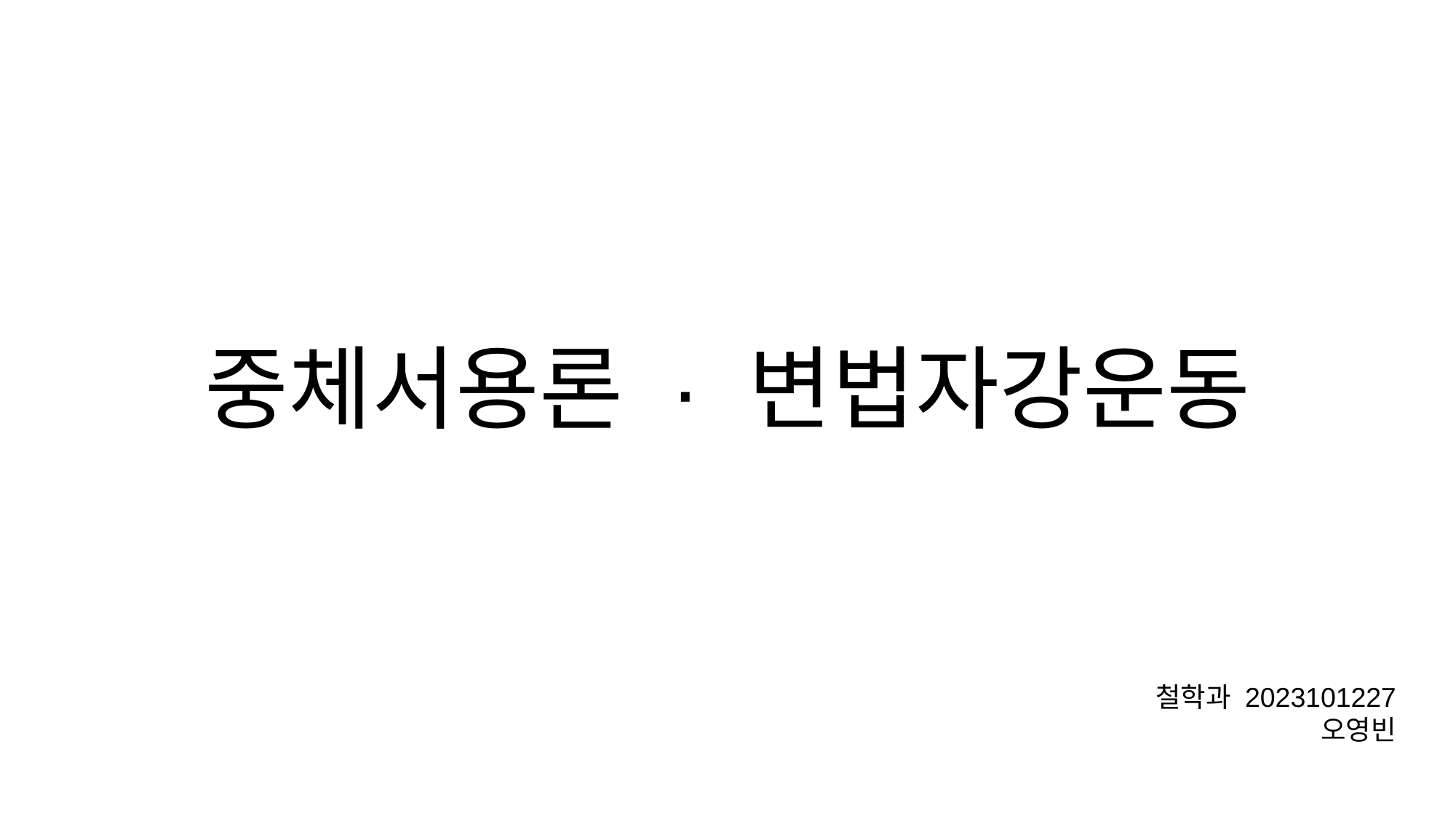

# 중체서용론 · 변법자강운동
철학과 2023101227 오영빈